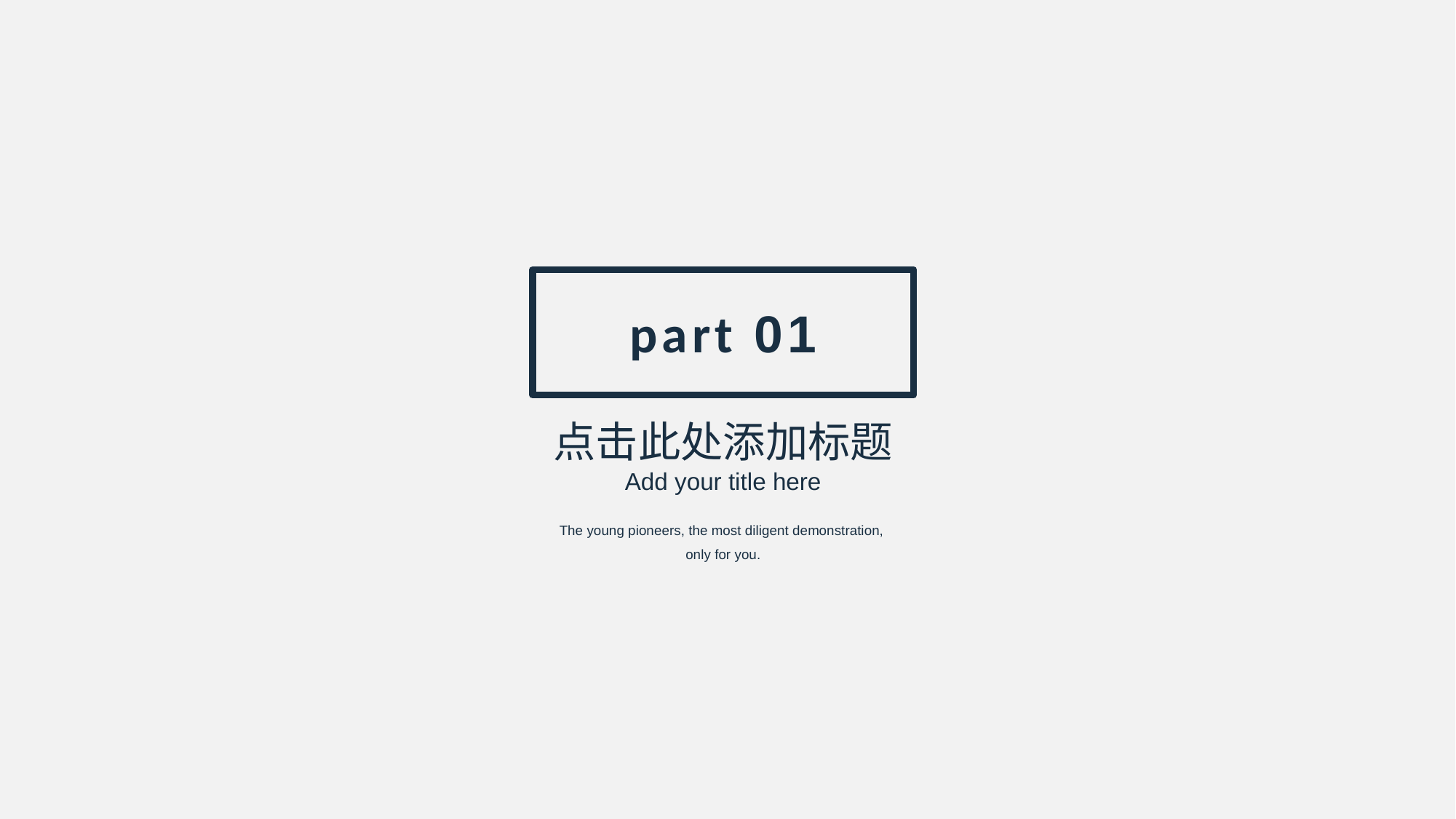

part 01
点击此处添加标题
Add your title here
The young pioneers, the most diligent demonstration,
only for you.